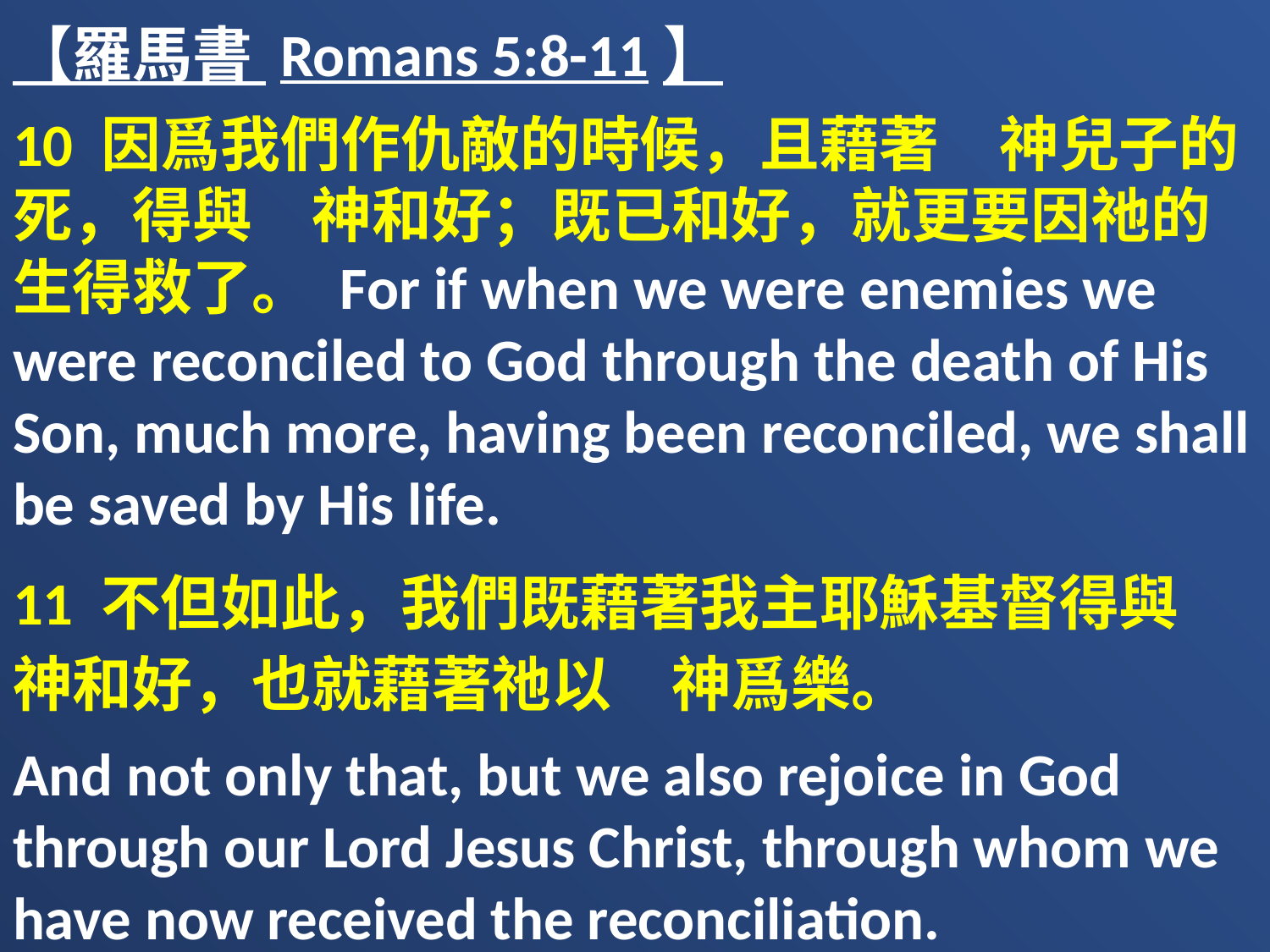

【羅馬書 Romans 5:8-11】
10 因爲我們作仇敵的時候，且藉著　神兒子的死，得與　神和好；既已和好，就更要因祂的生得救了。 For if when we were enemies we were reconciled to God through the death of His Son, much more, having been reconciled, we shall be saved by His life.
11 不但如此，我們既藉著我主耶穌基督得與　神和好，也就藉著祂以　神爲樂。
And not only that, but we also rejoice in God through our Lord Jesus Christ, through whom we have now received the reconciliation.